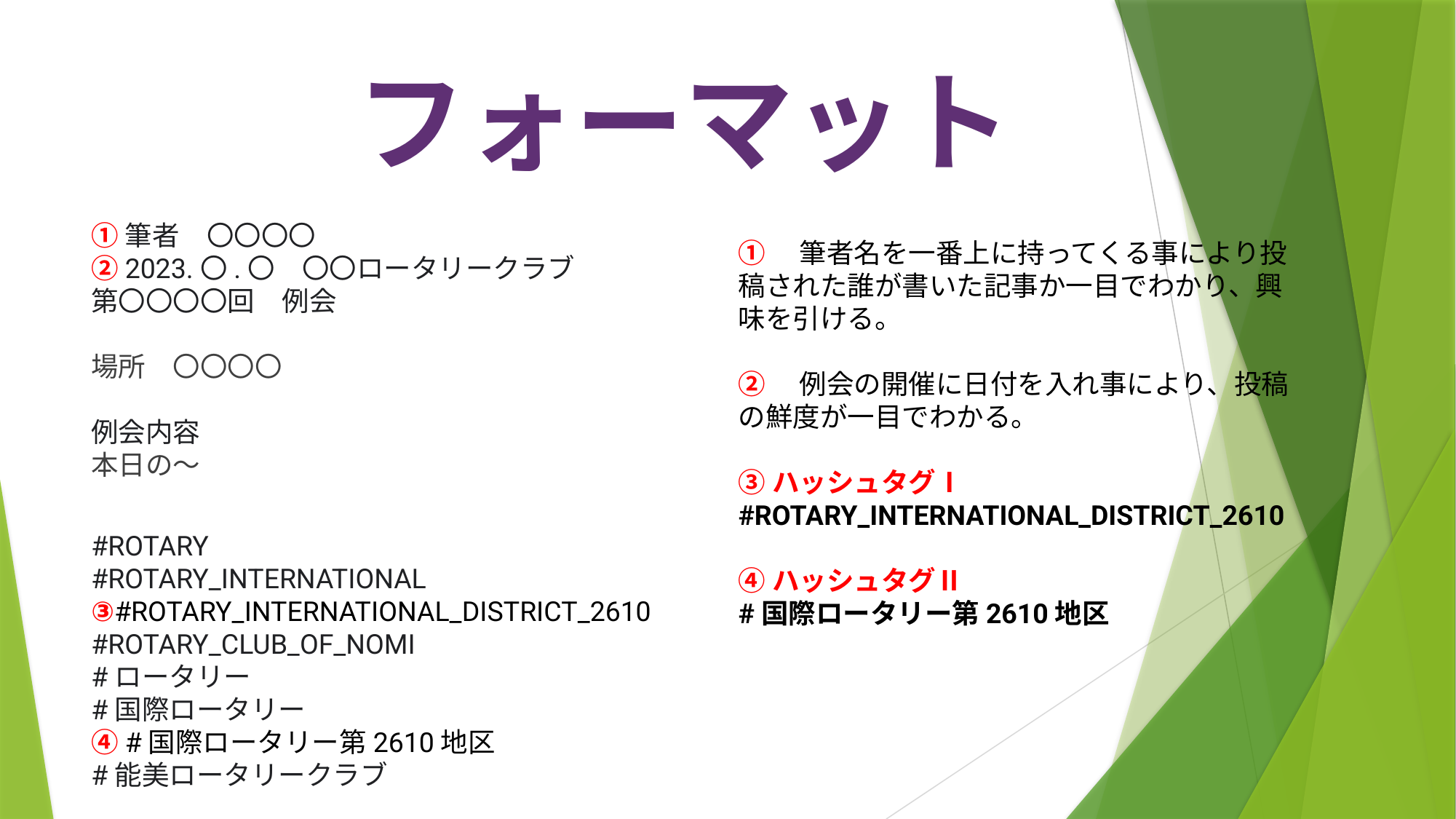

# フォーマット
➀筆者　〇〇〇〇
②2023.〇.〇　〇〇ロータリークラブ
第〇〇〇〇回　例会　
場所　〇〇〇〇
例会内容　
本日の～
　　
#ROTARY
#ROTARY_INTERNATIONAL
③#ROTARY_INTERNATIONAL_DISTRICT_2610
#ROTARY_CLUB_OF_NOMI
#ロータリー
#国際ロータリー
④#国際ロータリー第2610地区
#能美ロータリークラブ
➀　筆者名を一番上に持ってくる事により投稿された誰が書いた記事か一目でわかり、興味を引ける。

②　例会の開催に日付を入れ事により、投稿の鮮度が一目でわかる。

③ハッシュタグⅠ
#ROTARY_INTERNATIONAL_DISTRICT_2610
④ハッシュタグⅡ
#国際ロータリー第2610地区